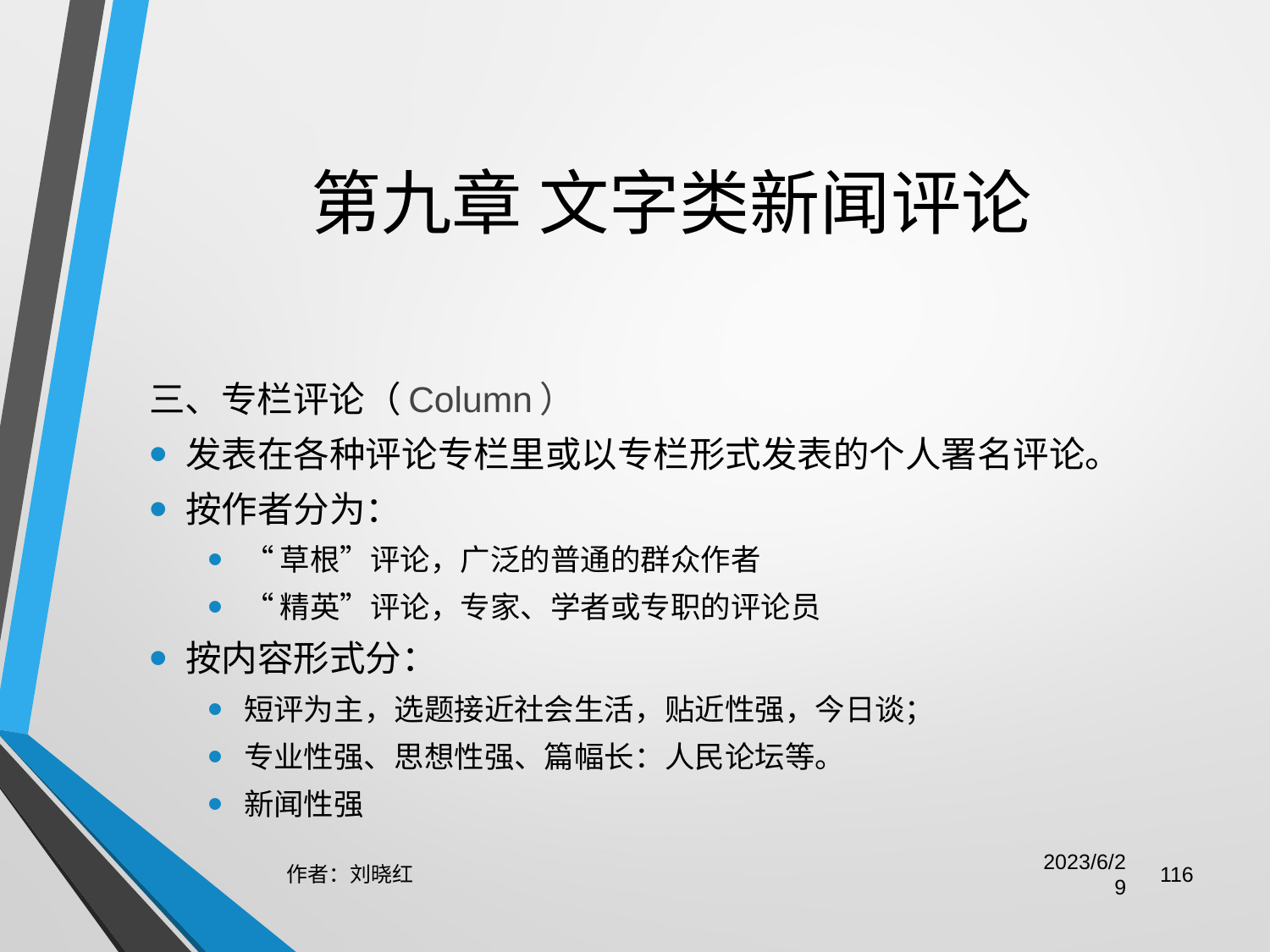

# 第九章 文字类新闻评论
三、专栏评论（Column）
发表在各种评论专栏里或以专栏形式发表的个人署名评论。
按作者分为：
“草根”评论，广泛的普通的群众作者
“精英”评论，专家、学者或专职的评论员
按内容形式分：
短评为主，选题接近社会生活，贴近性强，今日谈；
专业性强、思想性强、篇幅长：人民论坛等。
新闻性强
作者：刘晓红
2023/6/29
116